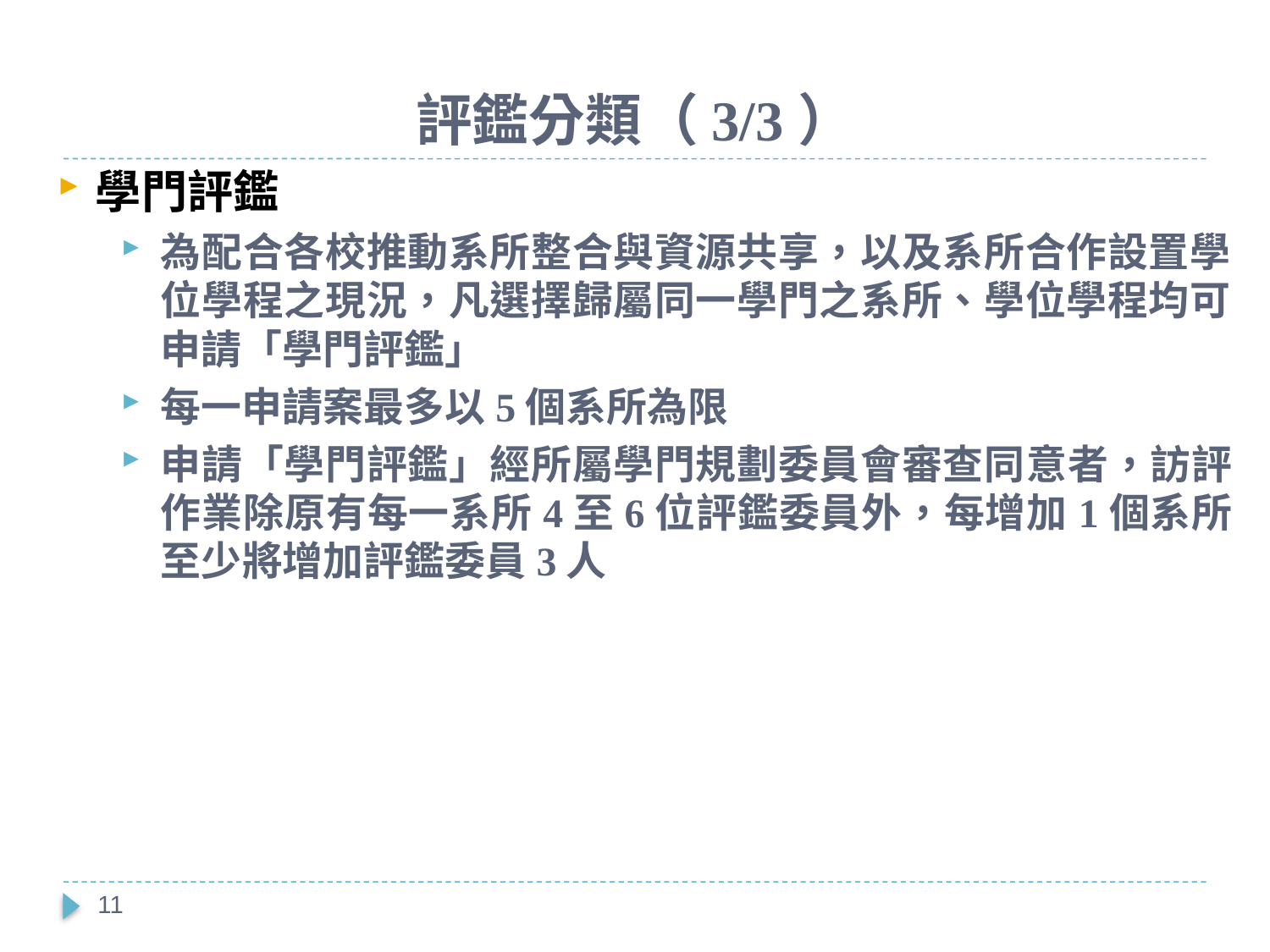

評鑑分類（3/3）
學門評鑑
為配合各校推動系所整合與資源共享，以及系所合作設置學位學程之現況，凡選擇歸屬同一學門之系所、學位學程均可申請「學門評鑑」
每一申請案最多以5個系所為限
申請「學門評鑑」經所屬學門規劃委員會審查同意者，訪評作業除原有每一系所4至6位評鑑委員外，每增加1個系所至少將增加評鑑委員3人

11